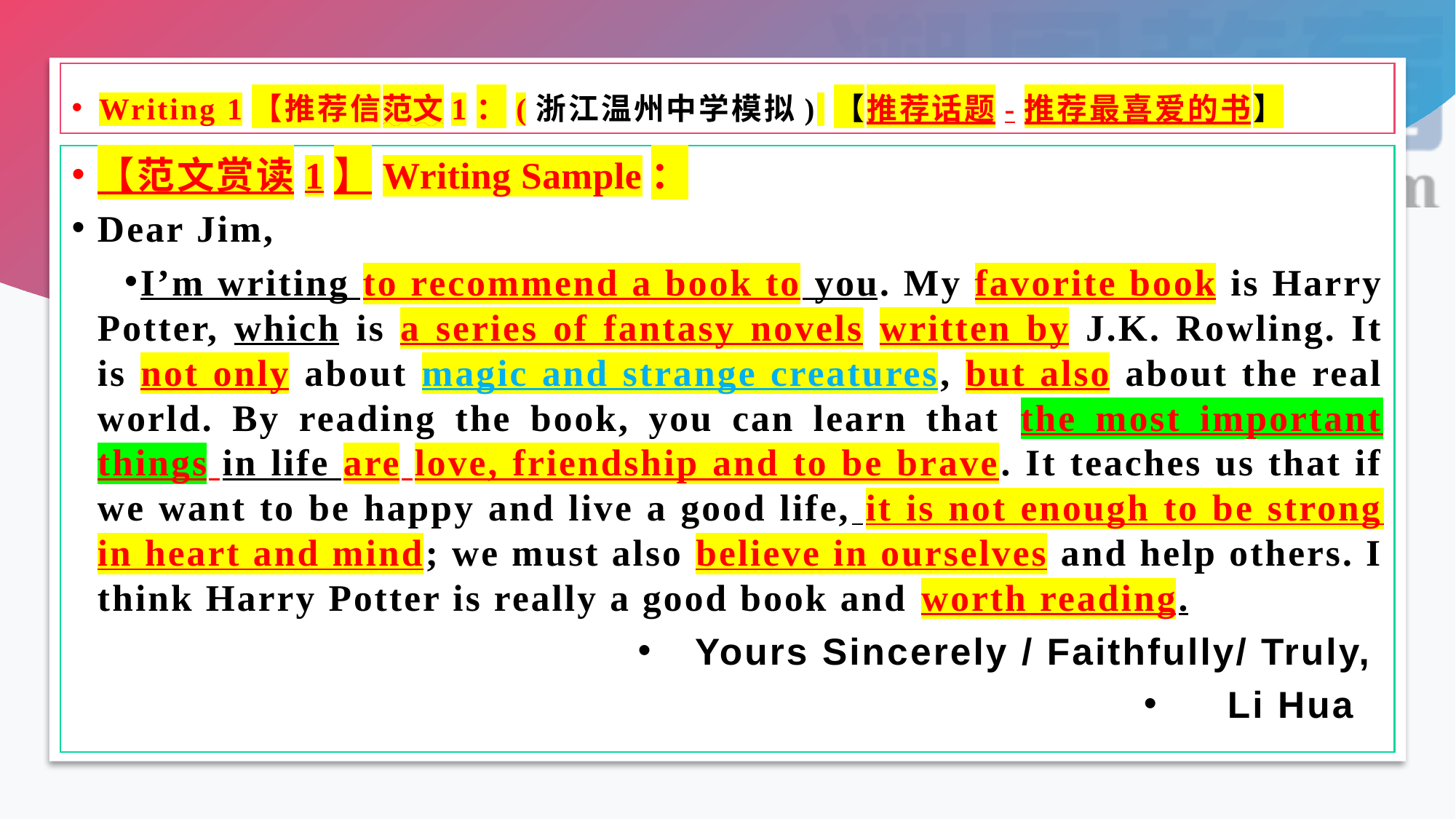

# Writing 1【推荐信范文1：(浙江温州中学模拟) 【推荐话题-推荐最喜爱的书】
【范文赏读1】Writing Sample：
Dear Jim,
I’m writing to recommend a book to you. My favorite book is Harry Potter, which is a series of fantasy novels written by J.K. Rowling. It is not only about magic and strange creatures, but also about the real world. By reading the book, you can learn that the most important things in life are love, friendship and to be brave. It teaches us that if we want to be happy and live a good life, it is not enough to be strong in heart and mind; we must also believe in ourselves and help others. I think Harry Potter is really a good book and worth reading.
Yours Sincerely / Faithfully/ Truly,
Li Hua